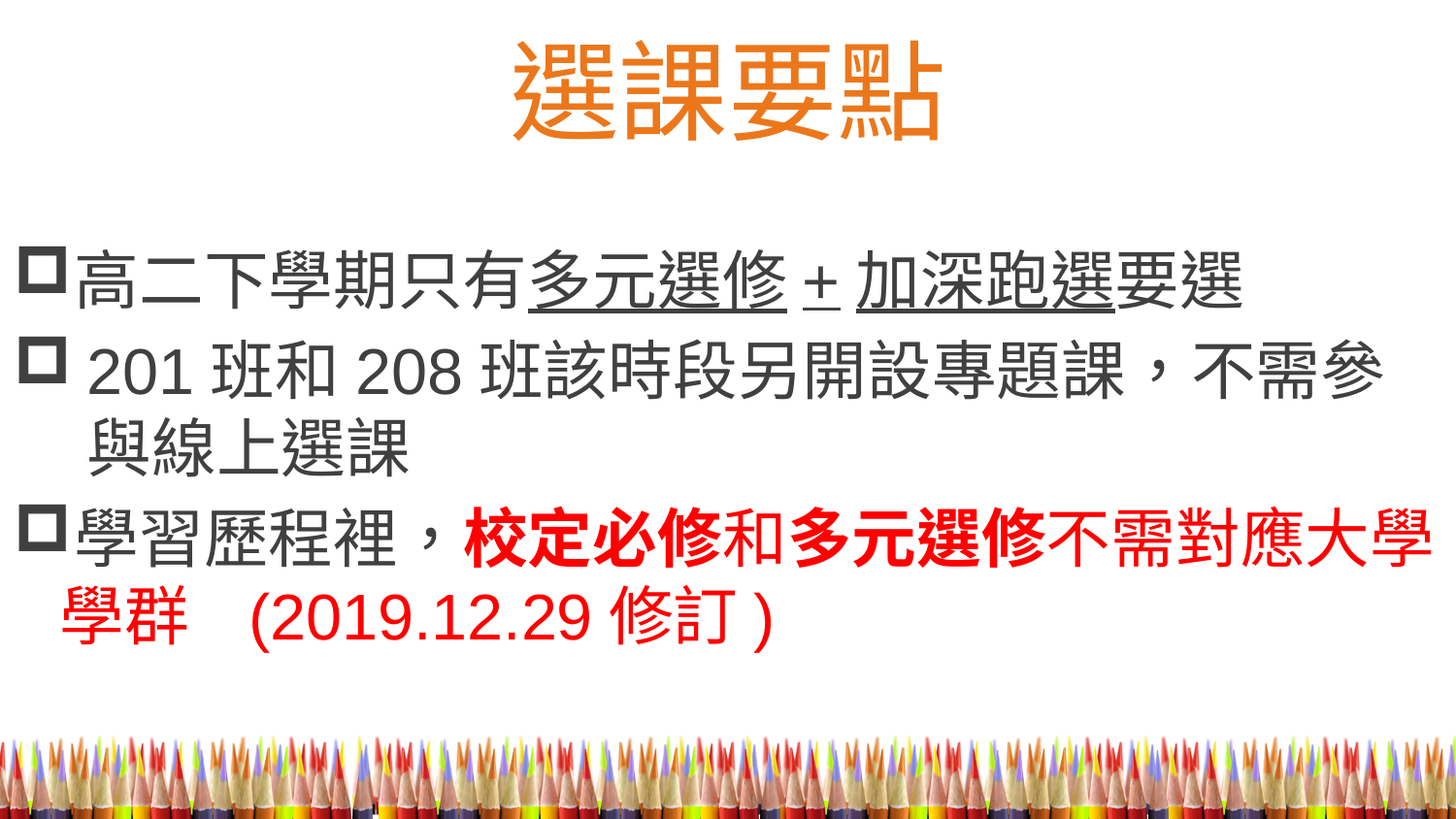

選課要點

高二下學期只有多元選修+加深跑選要選
201班和208班該時段另開設專題課，不需參與線上選課
學習歷程裡，校定必修和多元選修不需對應大學 學群   (2019.12.29修訂)